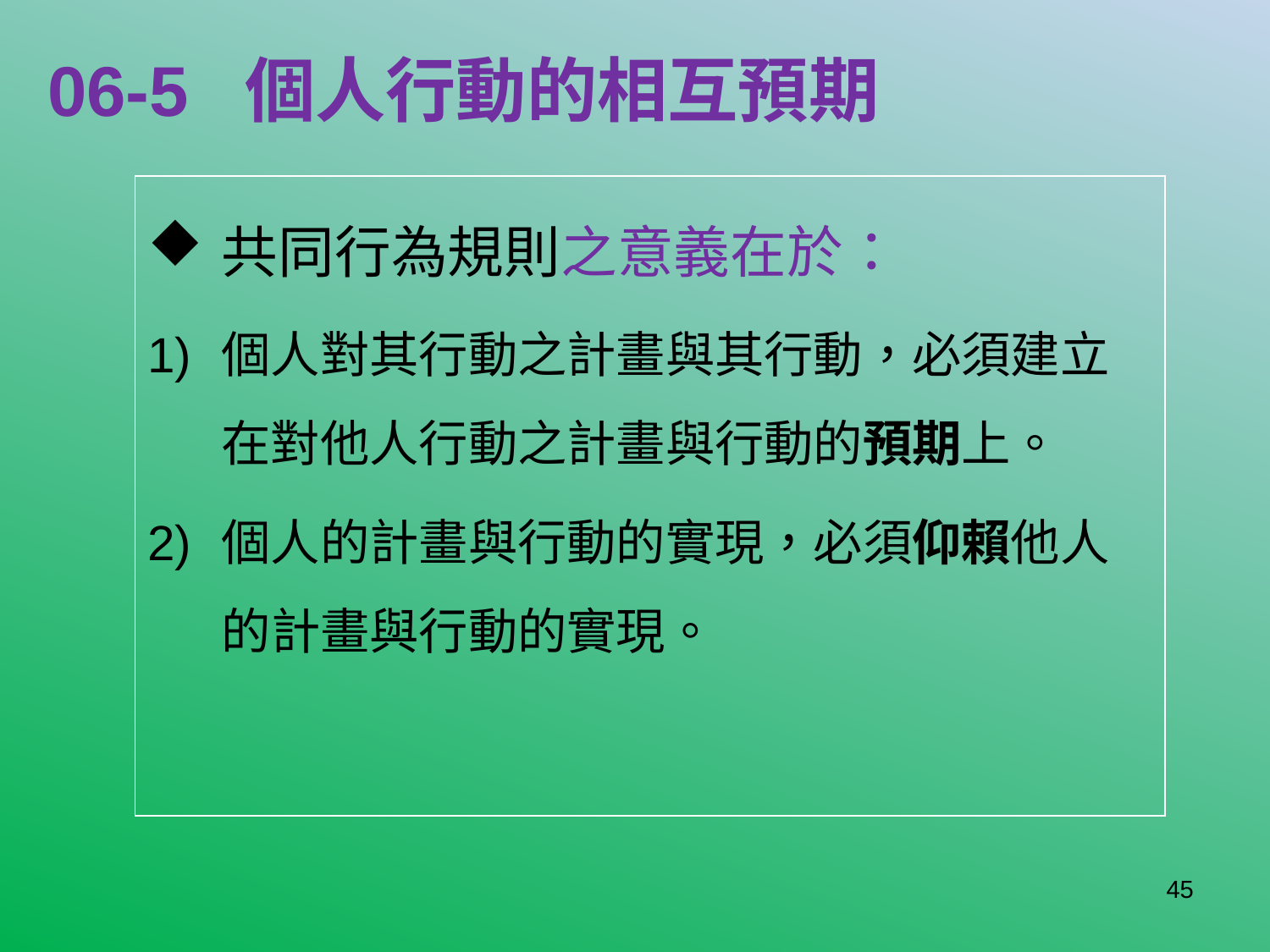

# 06-5  個人行動的相互預期
共同行為規則之意義在於：
個人對其行動之計畫與其行動，必須建立在對他人行動之計畫與行動的預期上。
個人的計畫與行動的實現，必須仰賴他人的計畫與行動的實現。

45